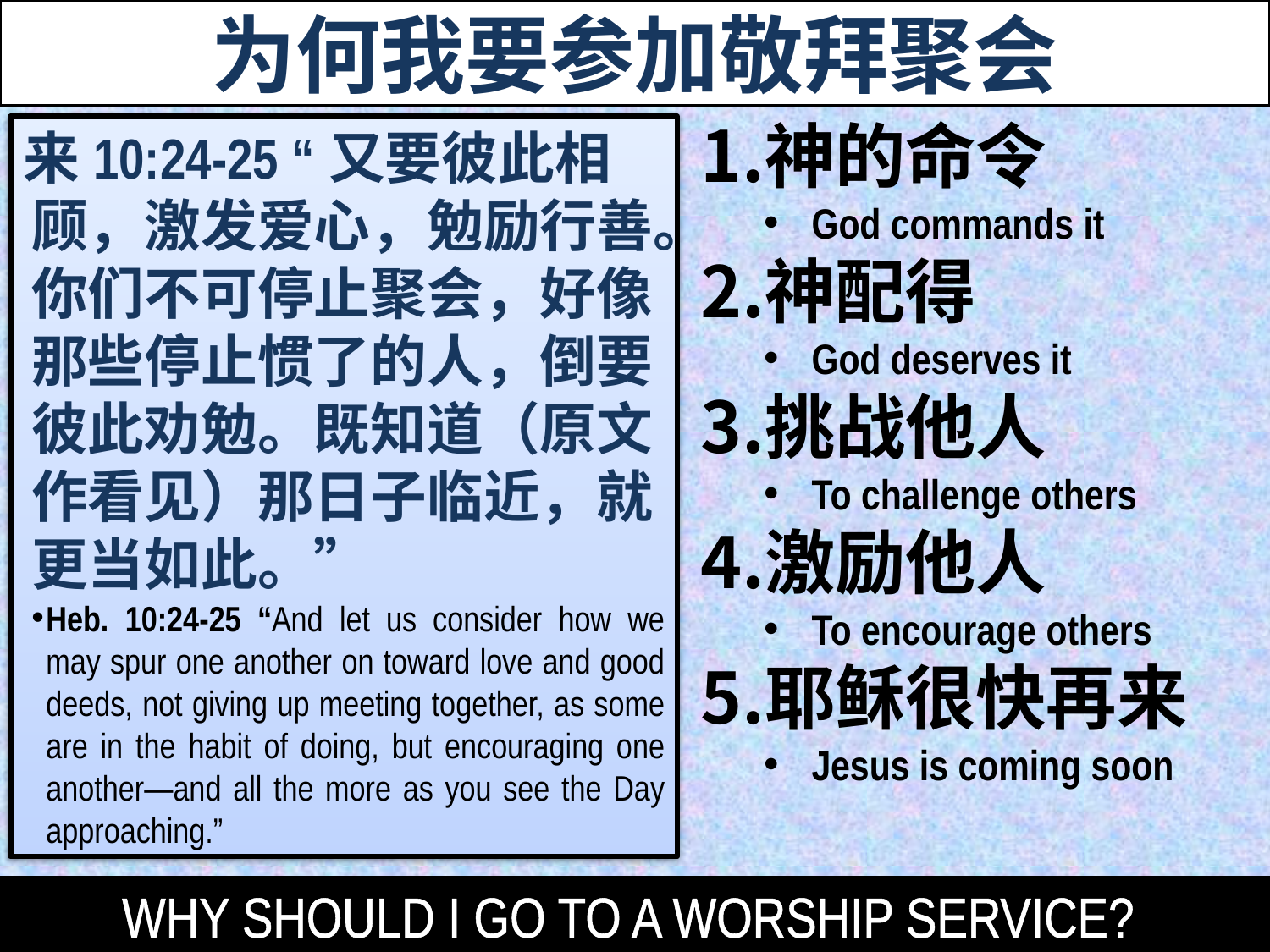

为何我要参加敬拜聚会
神的命令
God commands it
神配得
God deserves it
挑战他人
To challenge others
激励他人
To encourage others
耶稣很快再来
Jesus is coming soon
来10:24-25 “又要彼此相顾，激发爱心，勉励行善。你们不可停止聚会，好像那些停止惯了的人，倒要彼此劝勉。既知道（原文作看见）那日子临近，就更当如此。”
Heb. 10:24-25 “And let us consider how we may spur one another on toward love and good deeds, not giving up meeting together, as some are in the habit of doing, but encouraging one another—and all the more as you see the Day approaching.”
WHY SHOULD I GO TO A WORSHIP SERVICE?